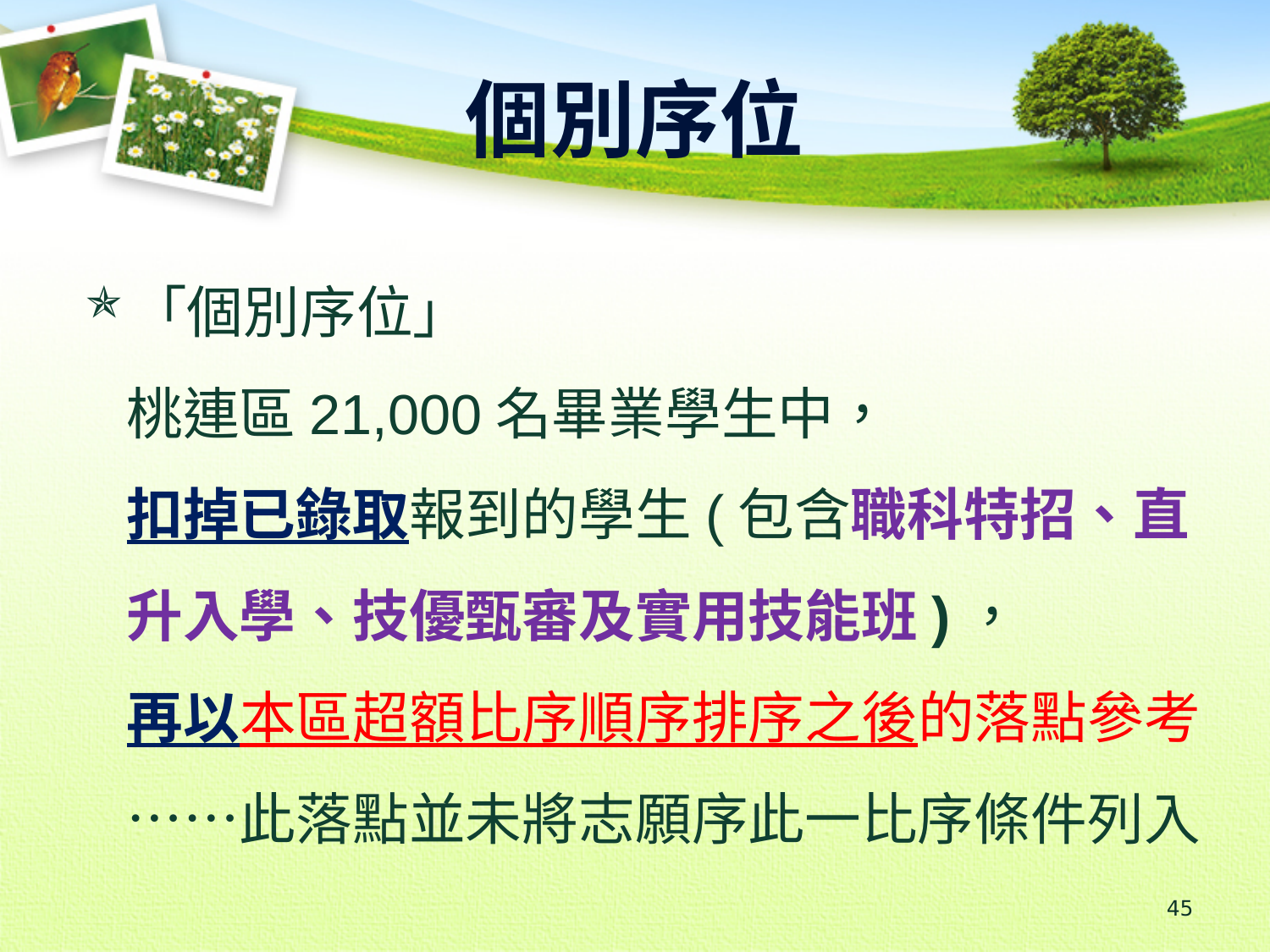

個別序位
「個別序位」
桃連區21,000名畢業學生中，
扣掉已錄取報到的學生(包含職科特招、直升入學、技優甄審及實用技能班)，
再以本區超額比序順序排序之後的落點參考
……此落點並未將志願序此一比序條件列入
45